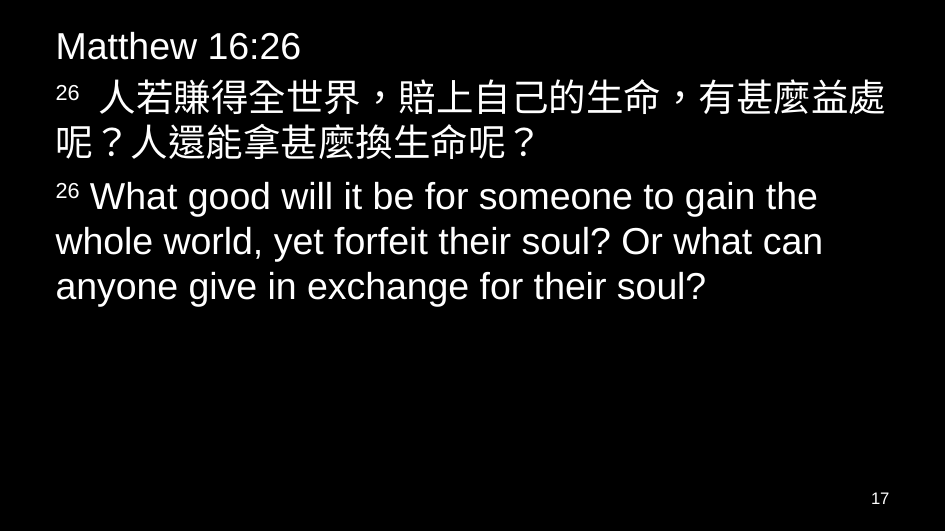

Matthew 16:26
26 人若賺得全世界，賠上自己的生命，有甚麼益處呢？人還能拿甚麼換生命呢？
26 What good will it be for someone to gain the whole world, yet forfeit their soul? Or what can anyone give in exchange for their soul?

17